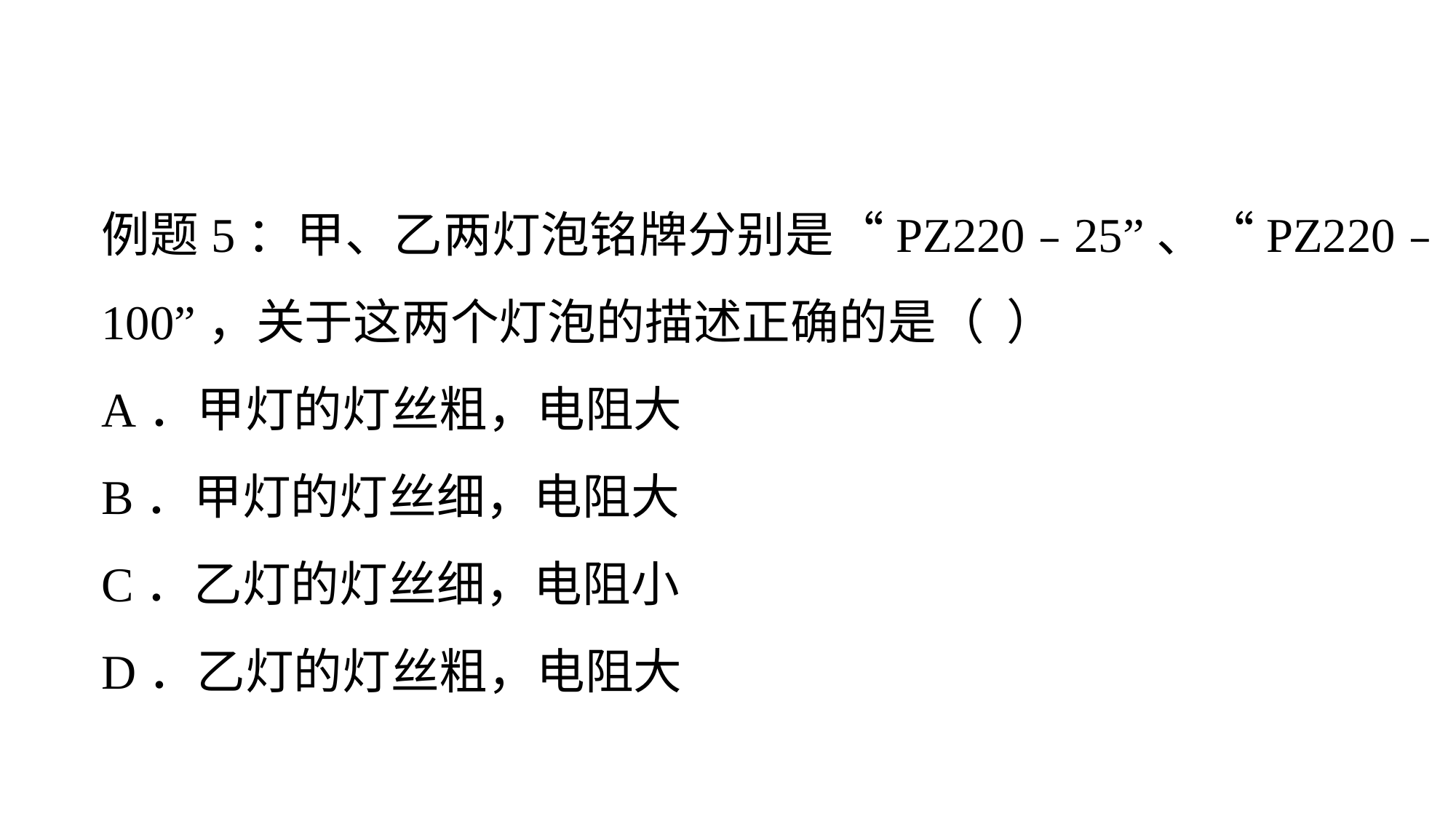

例题5：甲、乙两灯泡铭牌分别是“PZ220﹣25”、“PZ220﹣100”，关于这两个灯泡的描述正确的是（  ）
A．甲灯的灯丝粗，电阻大
B．甲灯的灯丝细，电阻大
C．乙灯的灯丝细，电阻小
D．乙灯的灯丝粗，电阻大